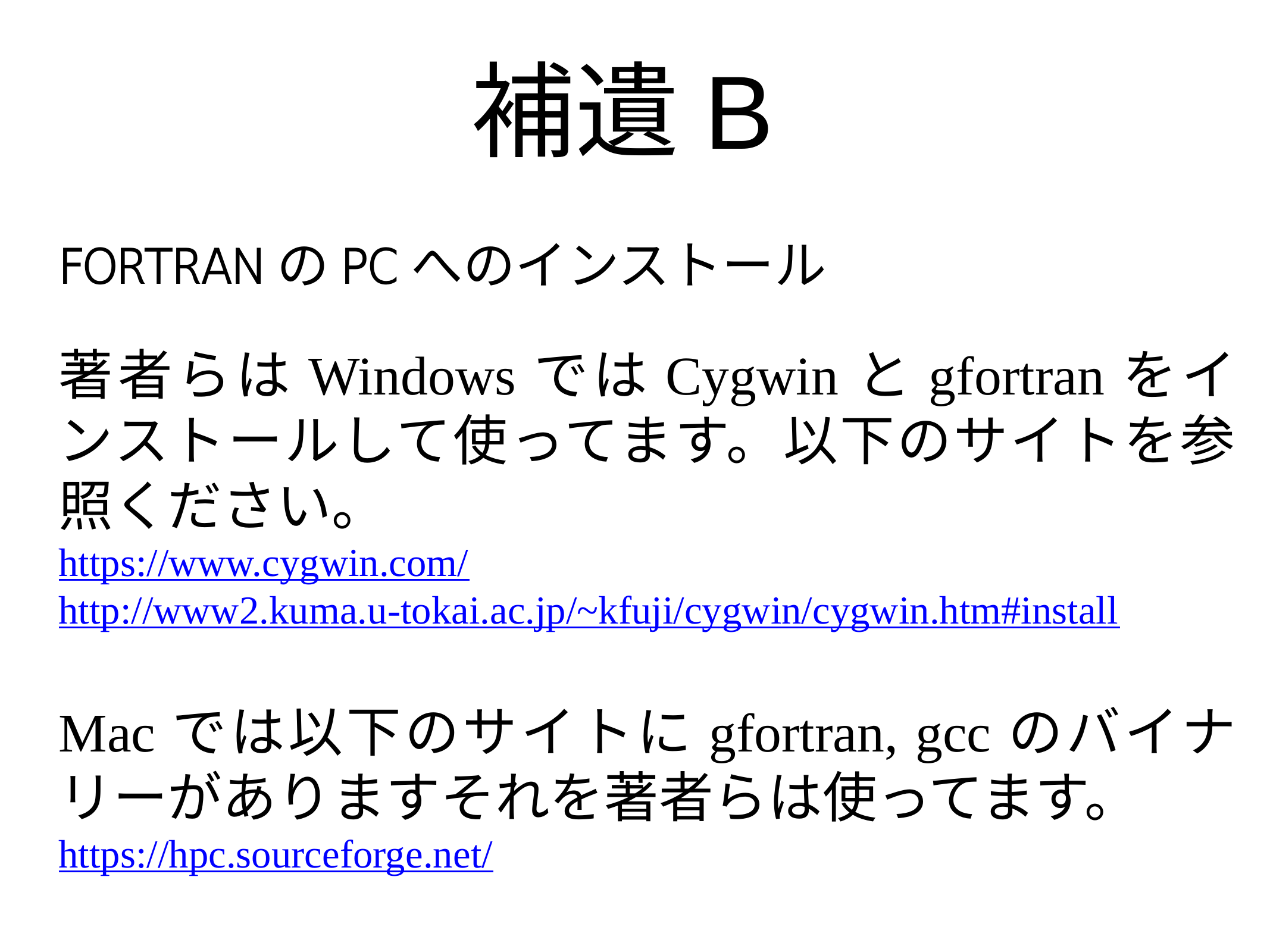

# 補遺B
FORTRANのPCへのインストール
著者らはWindowsではCygwinとgfortranをインストールして使ってます。以下のサイトを参照ください。
https://www.cygwin.com/
http://www2.kuma.u-tokai.ac.jp/~kfuji/cygwin/cygwin.htm#install

Macでは以下のサイトにgfortran, gccのバイナリーがありますそれを著者らは使ってます。
https://hpc.sourceforge.net/